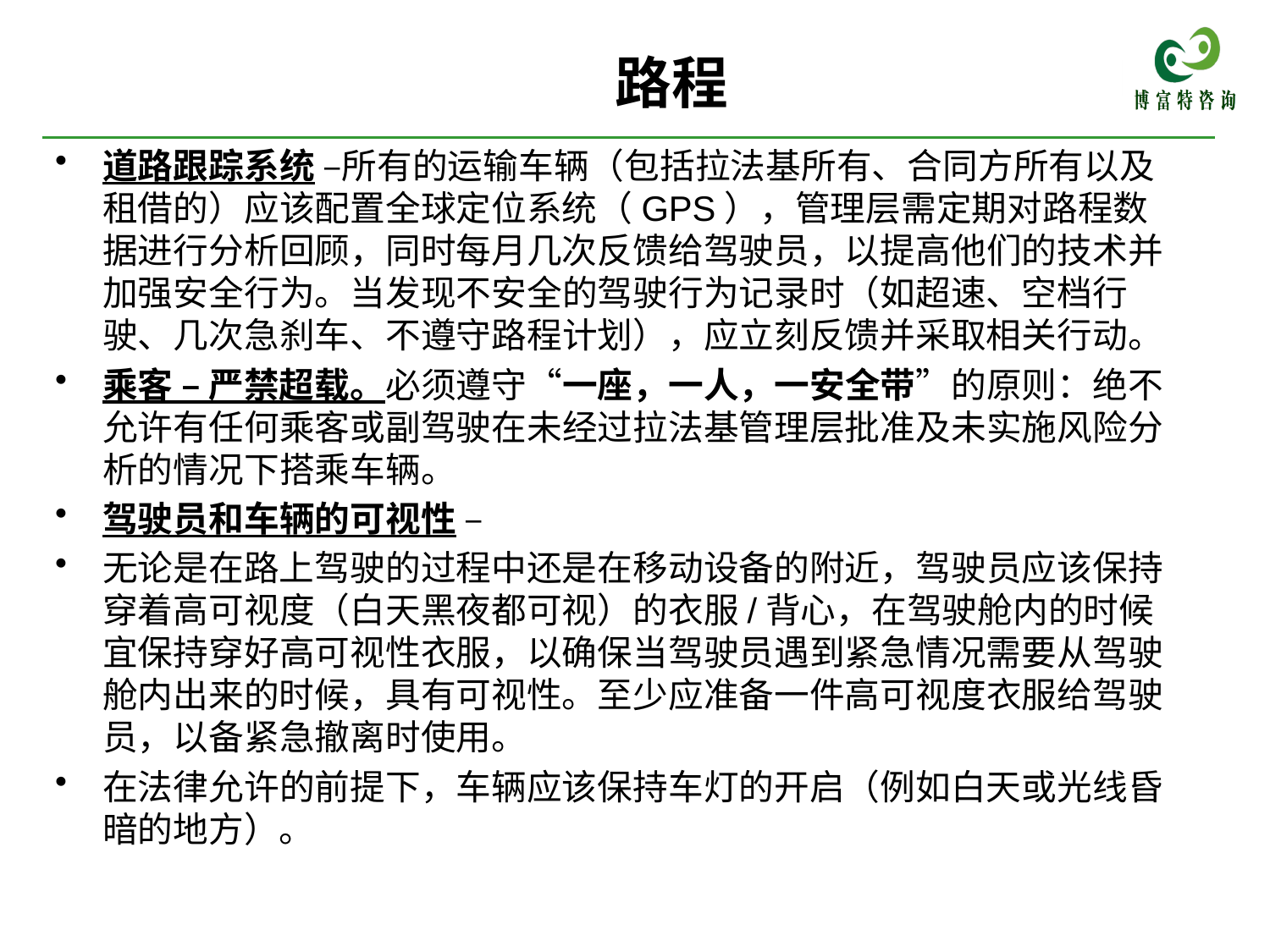

# 路程
道路跟踪系统 –所有的运输车辆（包括拉法基所有、合同方所有以及租借的）应该配置全球定位系统（GPS），管理层需定期对路程数据进行分析回顾，同时每月几次反馈给驾驶员，以提高他们的技术并加强安全行为。当发现不安全的驾驶行为记录时（如超速、空档行驶、几次急刹车、不遵守路程计划），应立刻反馈并采取相关行动。
乘客 – 严禁超载。必须遵守“一座，一人，一安全带”的原则：绝不允许有任何乘客或副驾驶在未经过拉法基管理层批准及未实施风险分析的情况下搭乘车辆。
驾驶员和车辆的可视性 –
无论是在路上驾驶的过程中还是在移动设备的附近，驾驶员应该保持穿着高可视度（白天黑夜都可视）的衣服/背心，在驾驶舱内的时候宜保持穿好高可视性衣服，以确保当驾驶员遇到紧急情况需要从驾驶舱内出来的时候，具有可视性。至少应准备一件高可视度衣服给驾驶员，以备紧急撤离时使用。
在法律允许的前提下，车辆应该保持车灯的开启（例如白天或光线昏暗的地方）。

22